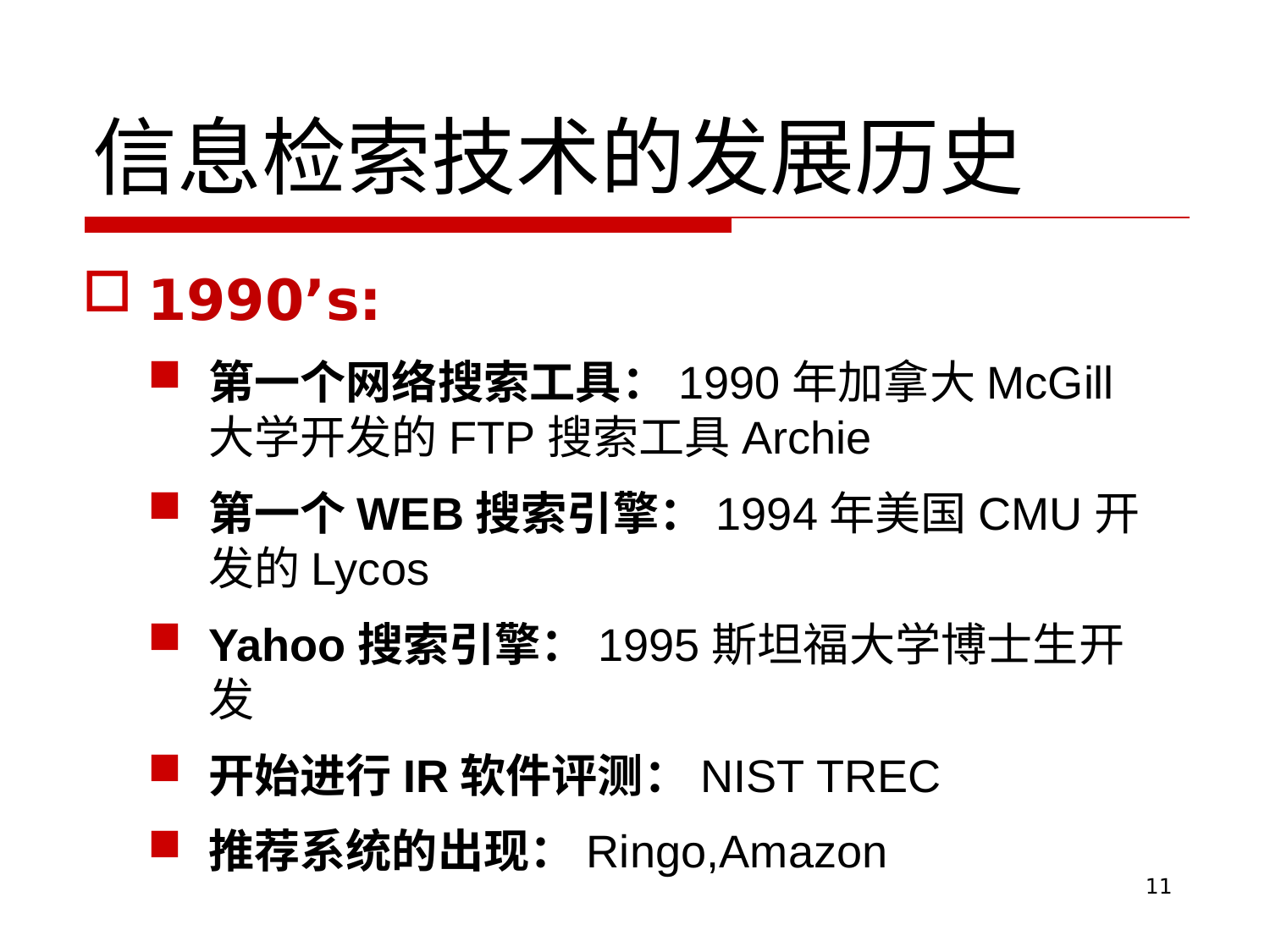

# 信息检索技术的发展历史
1990’s:
第一个网络搜索工具：1990年加拿大McGill大学开发的FTP搜索工具Archie
第一个WEB搜索引擎：1994年美国CMU开发的Lycos
Yahoo搜索引擎：1995斯坦福大学博士生开发
开始进行IR软件评测：NIST TREC
推荐系统的出现：Ringo,Amazon
11